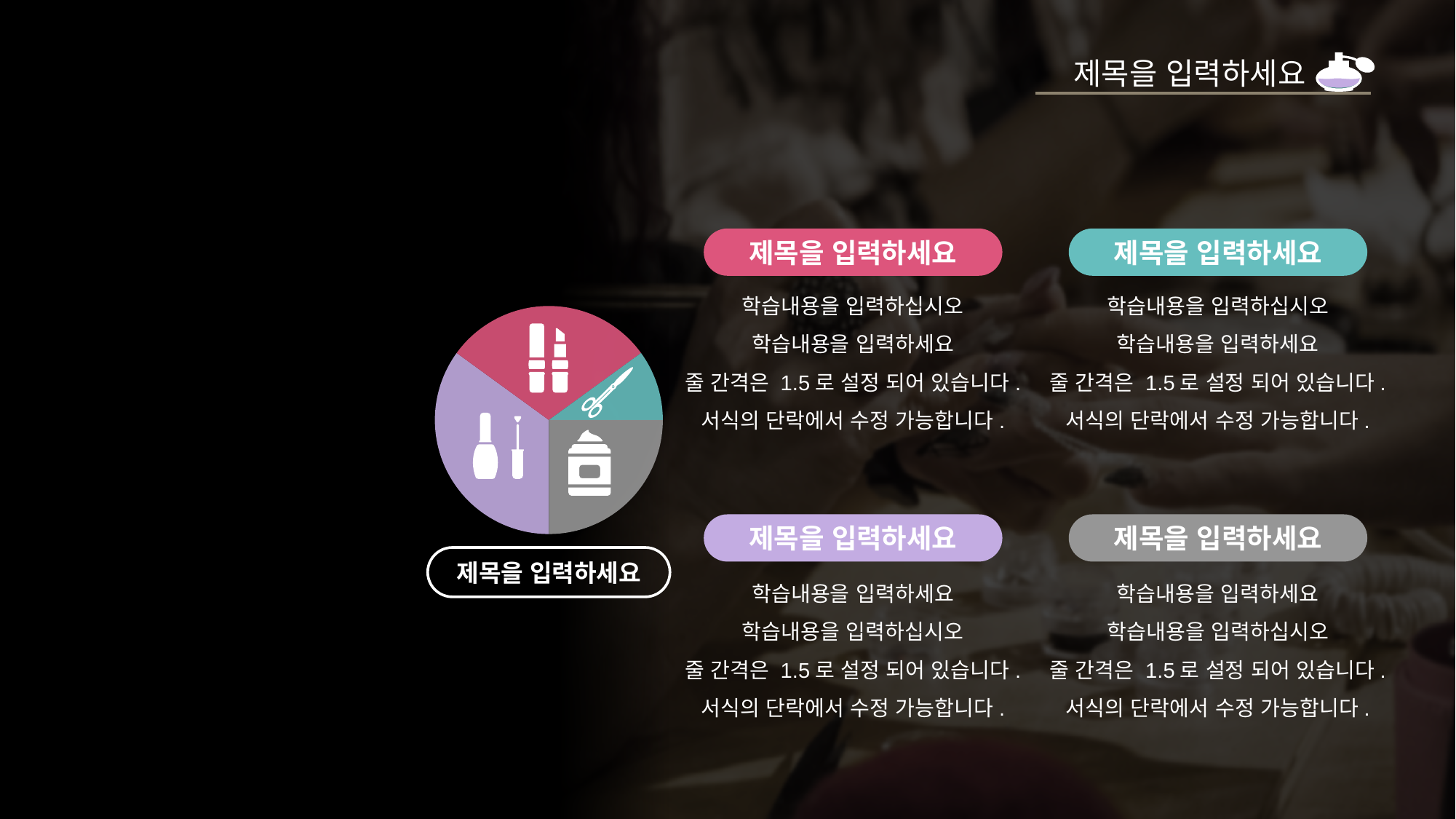

제목을 입력하세요

제목을 입력하세요
학습내용을 입력하십시오
학습내용을 입력하세요
줄 간격은 1.5로 설정 되어 있습니다.
서식의 단락에서 수정 가능합니다.
제목을 입력하세요
학습내용을 입력하십시오
학습내용을 입력하세요
줄 간격은 1.5로 설정 되어 있습니다.
서식의 단락에서 수정 가능합니다.

### Chart

| Category | 제목 |
|---|---|
| 1 | 35.0 |
| 2 | 30.0 |
| 3 | 10.0 |
| 4 | 25.0 |

제목을 입력하세요
학습내용을 입력하세요
학습내용을 입력하십시오
줄 간격은 1.5로 설정 되어 있습니다.
서식의 단락에서 수정 가능합니다.
제목을 입력하세요
학습내용을 입력하세요
학습내용을 입력하십시오
줄 간격은 1.5로 설정 되어 있습니다.
서식의 단락에서 수정 가능합니다.
제목을 입력하세요